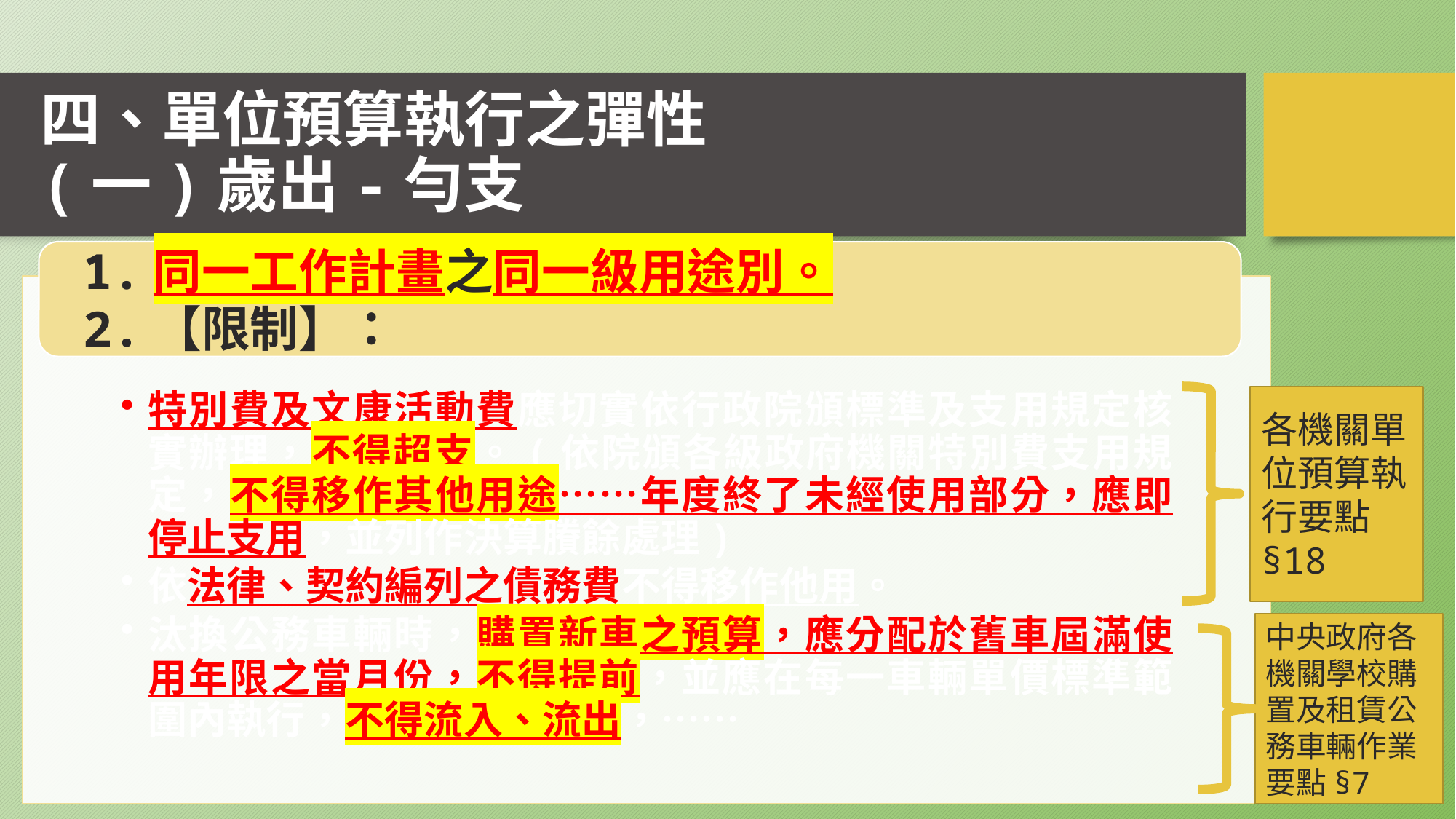

# 四、單位預算執行之彈性 (一)歲出-勻支
特別費及文康活動費應切實依行政院頒標準及支用規定核實辦理，不得超支。(依院頒各級政府機關特別費支用規定，不得移作其他用途……年度終了未經使用部分，應即停止支用，並列作決算賸餘處理)
依法律、契約編列之債務費不得移作他用。
汰換公務車輛時，購置新車之預算，應分配於舊車屆滿使用年限之當月份，不得提前，並應在每一車輛單價標準範圍內執行，不得流入、流出，……
1.同一工作計畫之同一級用途別。
2.【限制】：

各機關單位預算執行要點§18
中央政府各機關學校購置及租賃公務車輛作業要點§7